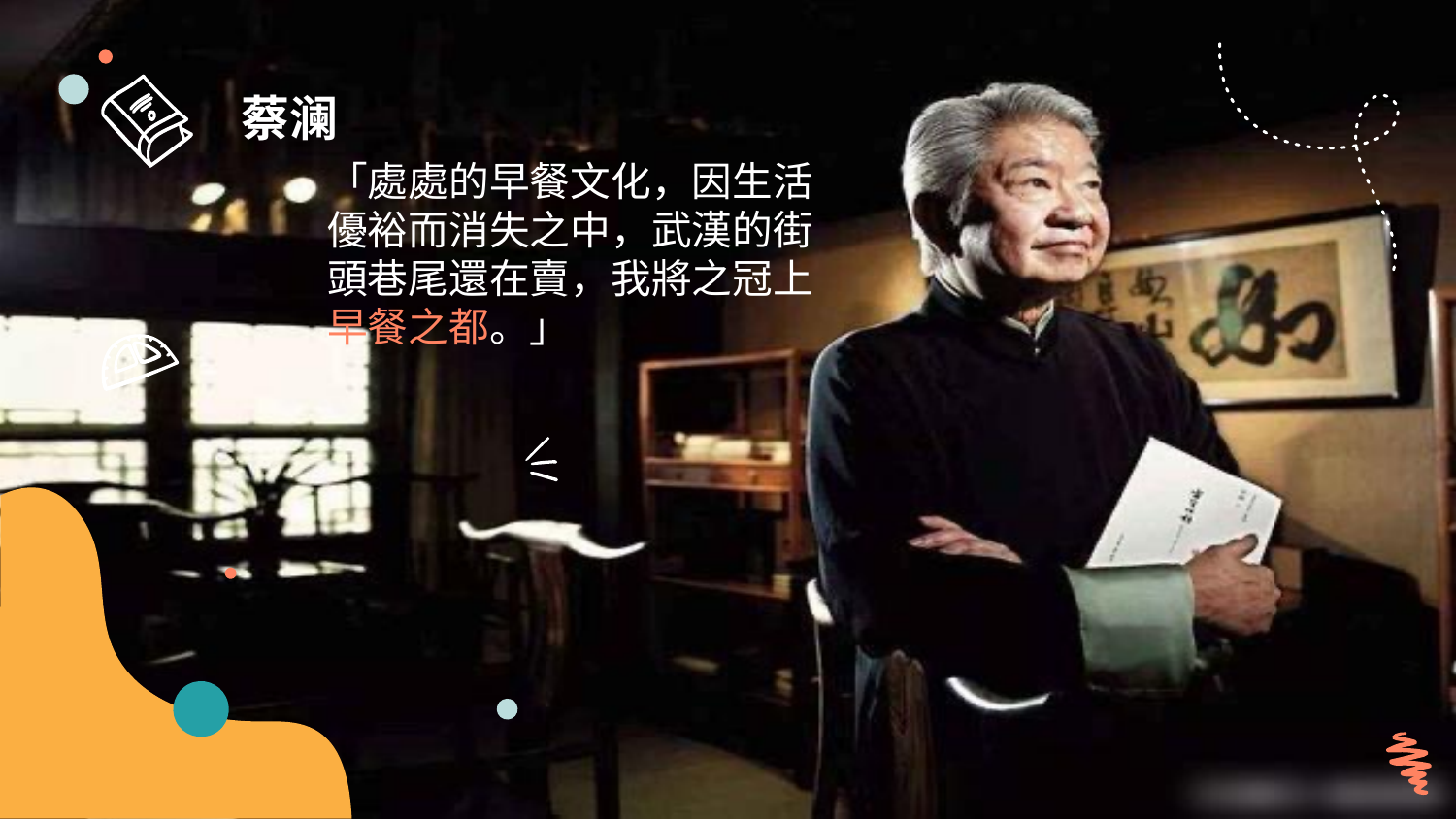

蔡澜
「處處的早餐文化，因生活優裕而消失之中，武漢的街頭巷尾還在賣，我將之冠上早餐之都。」